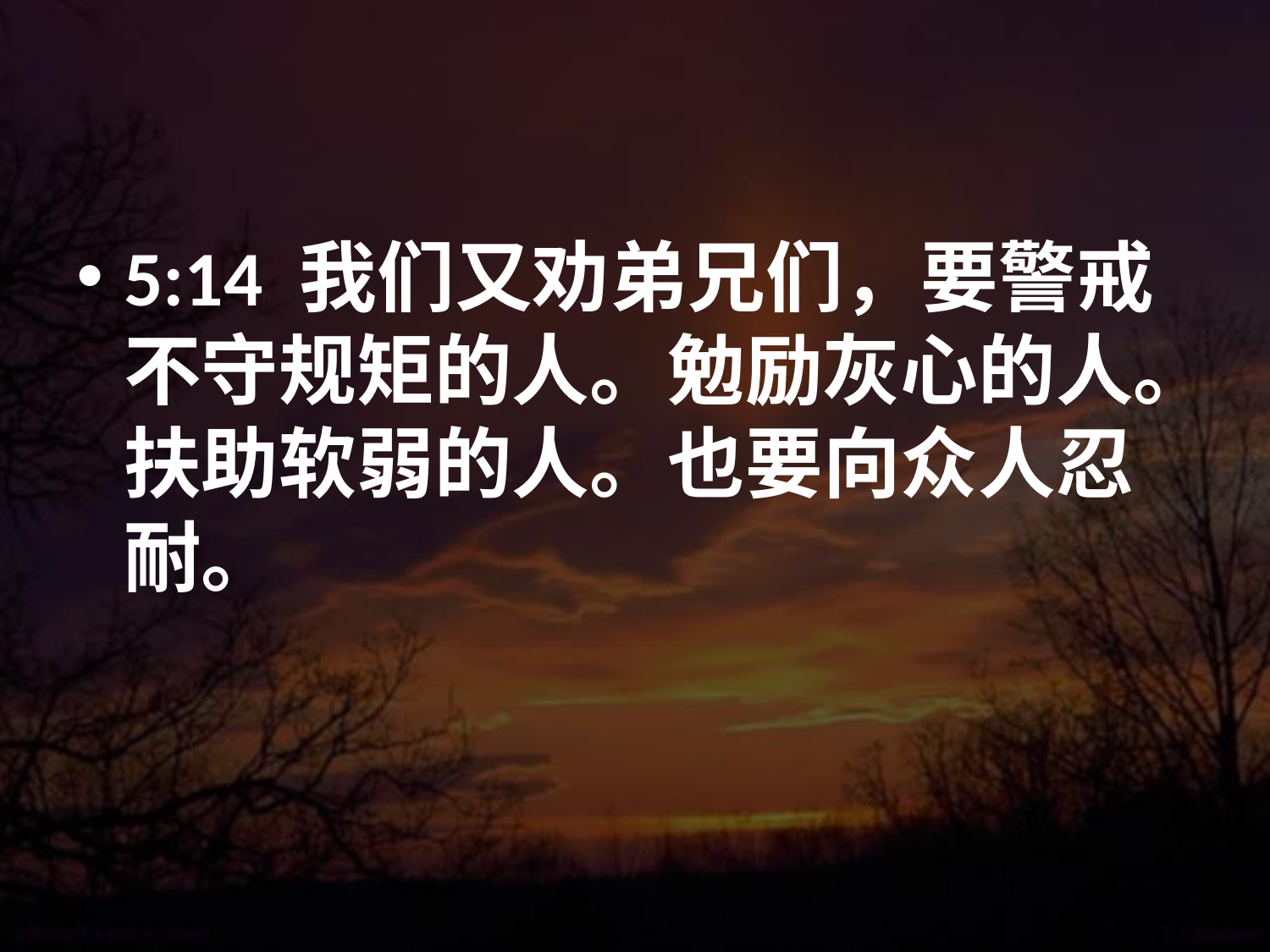

#
5:14 我们又劝弟兄们，要警戒不守规矩的人。勉励灰心的人。扶助软弱的人。也要向众人忍耐。